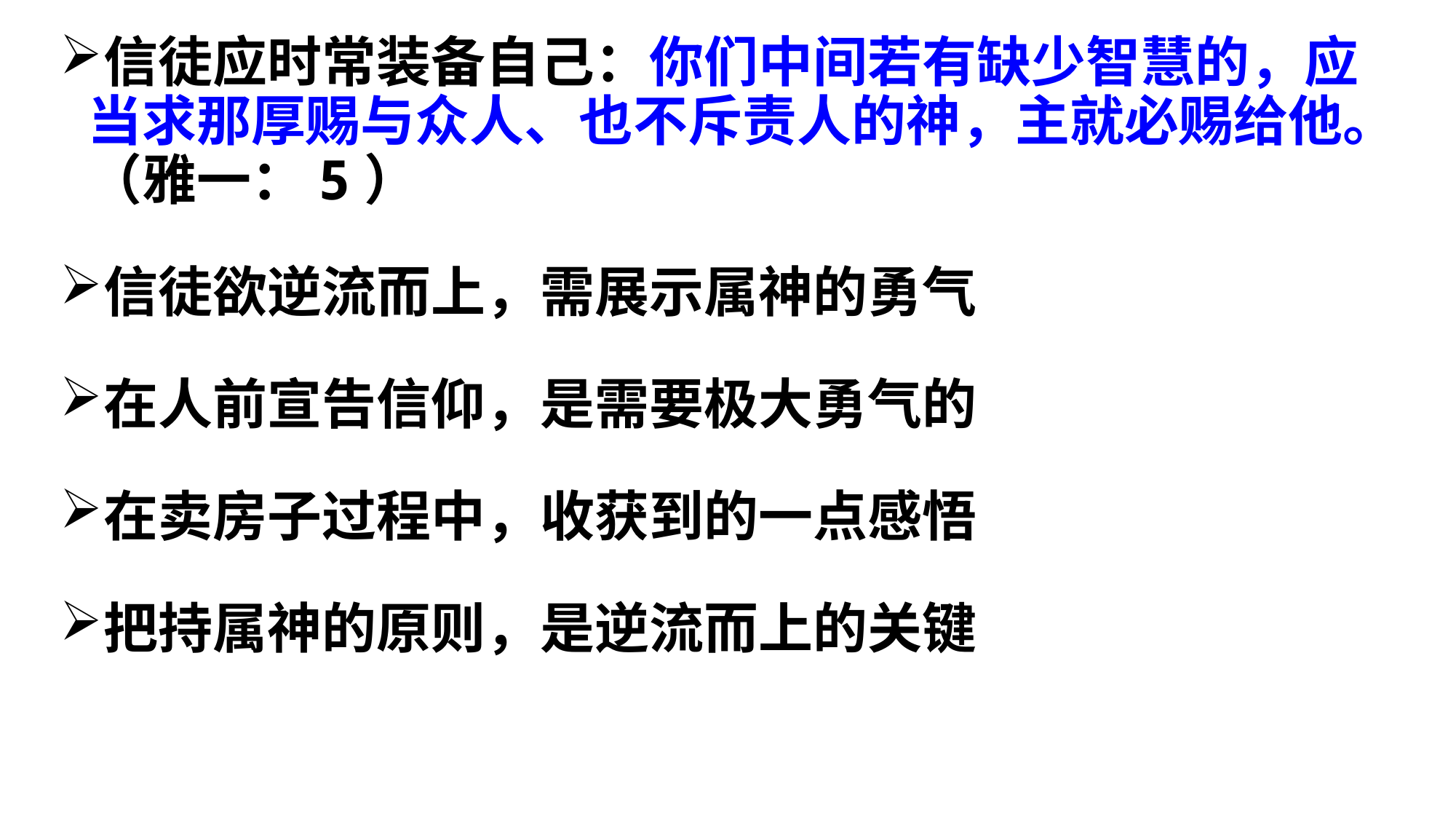

信徒应时常装备自己：你们中间若有缺少智慧的，应当求那厚赐与众人、也不斥责人的神，主就必赐给他。（雅一：5）

信徒欲逆流而上，需展示属神的勇气

在人前宣告信仰，是需要极大勇气的

在卖房子过程中，收获到的一点感悟

把持属神的原则，是逆流而上的关键